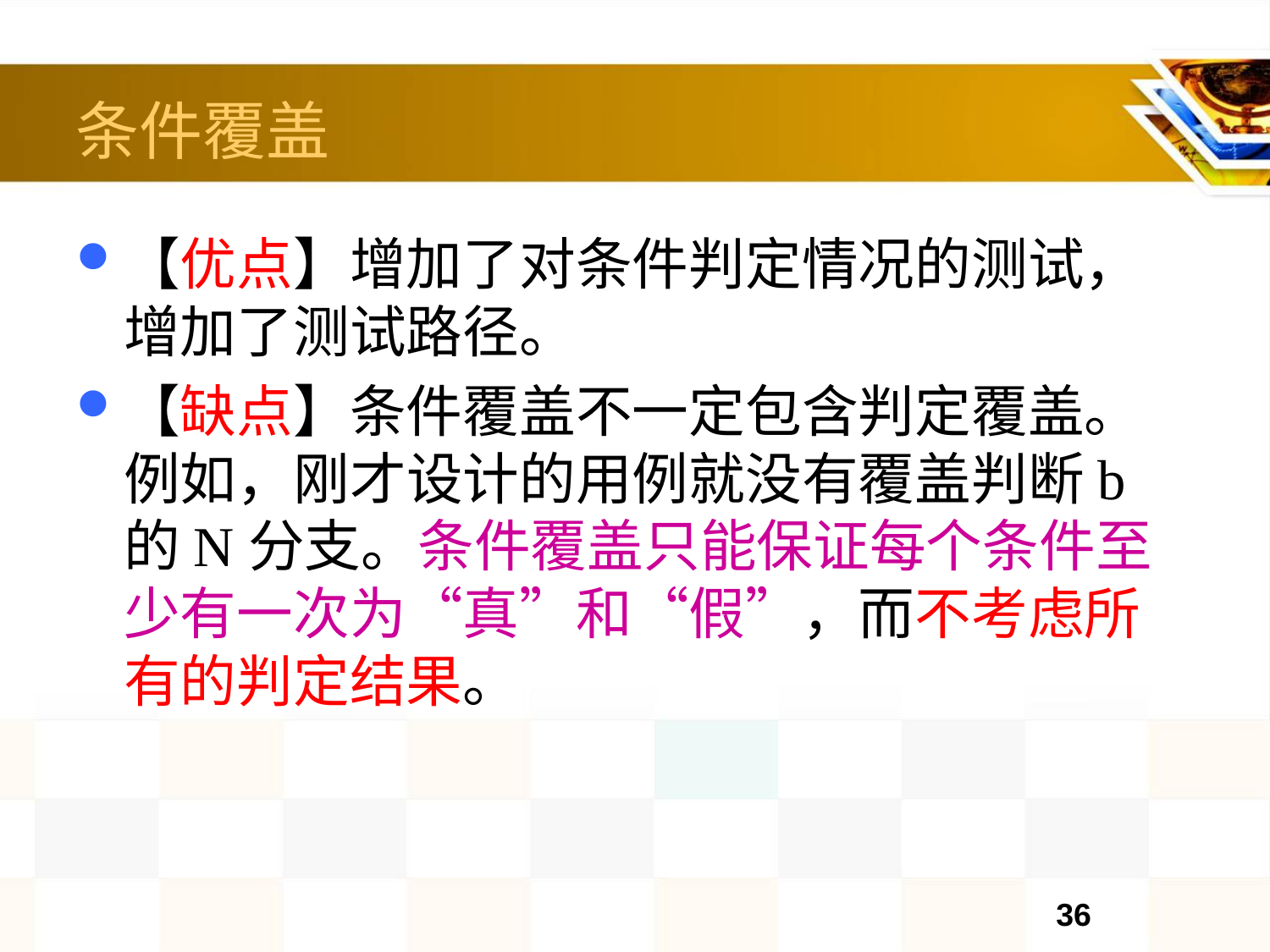

# 条件覆盖
【优点】增加了对条件判定情况的测试，增加了测试路径。
【缺点】条件覆盖不一定包含判定覆盖。例如，刚才设计的用例就没有覆盖判断b的N分支。条件覆盖只能保证每个条件至少有一次为“真”和“假”，而不考虑所有的判定结果。